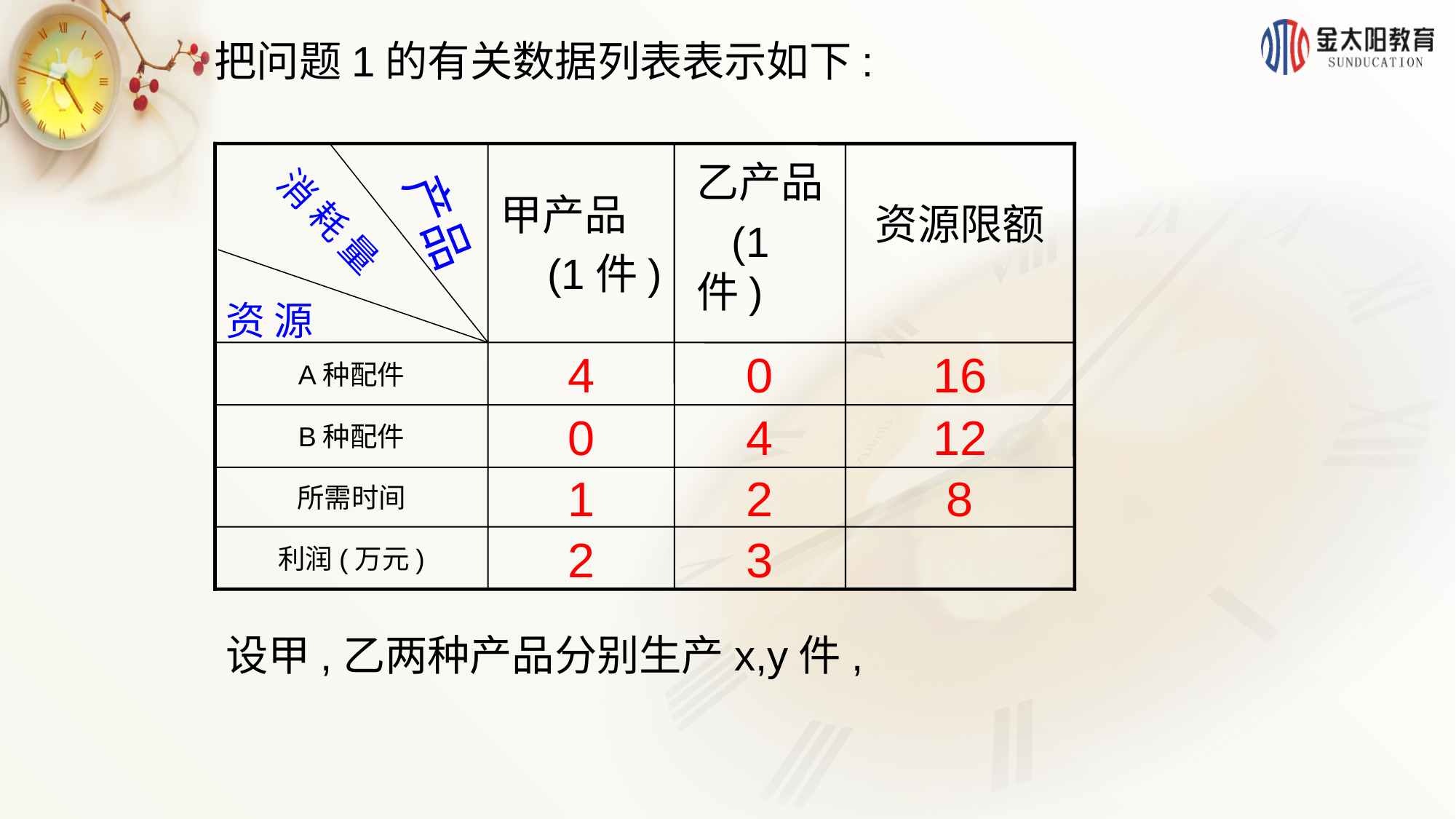

把问题1的有关数据列表表示如下:

甲产品
    (1件)

乙产品
   (1件)

资源限额

A种配件

4
0
16
B种配件

0
4
12
所需时间

1
2
8
利润(万元)

2
3

产品
消 耗 量
资 源
设甲,乙两种产品分别生产x,y件,